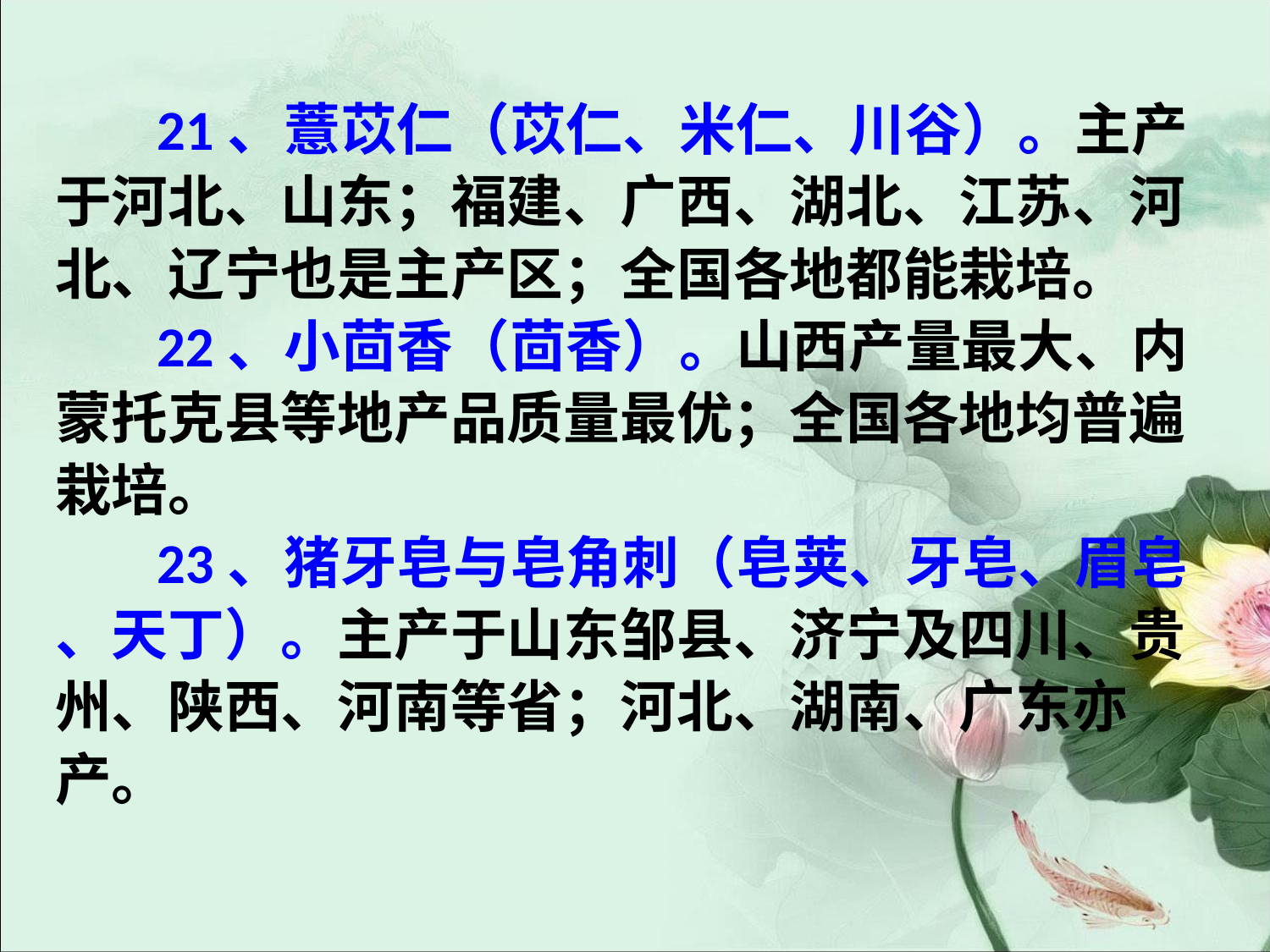

#
        21、薏苡仁（苡仁、米仁、川谷）。主产
于河北、山东；福建、广西、湖北、江苏、河
北、辽宁也是主产区；全国各地都能栽培。
        22、小茴香（茴香）。山西产量最大、内
蒙托克县等地产品质量最优；全国各地均普遍
栽培。
        23、猪牙皂与皂角刺（皂荚、牙皂、眉皂
、天丁）。主产于山东邹县、济宁及四川、贵
州、陕西、河南等省；河北、湖南、广东亦
产。